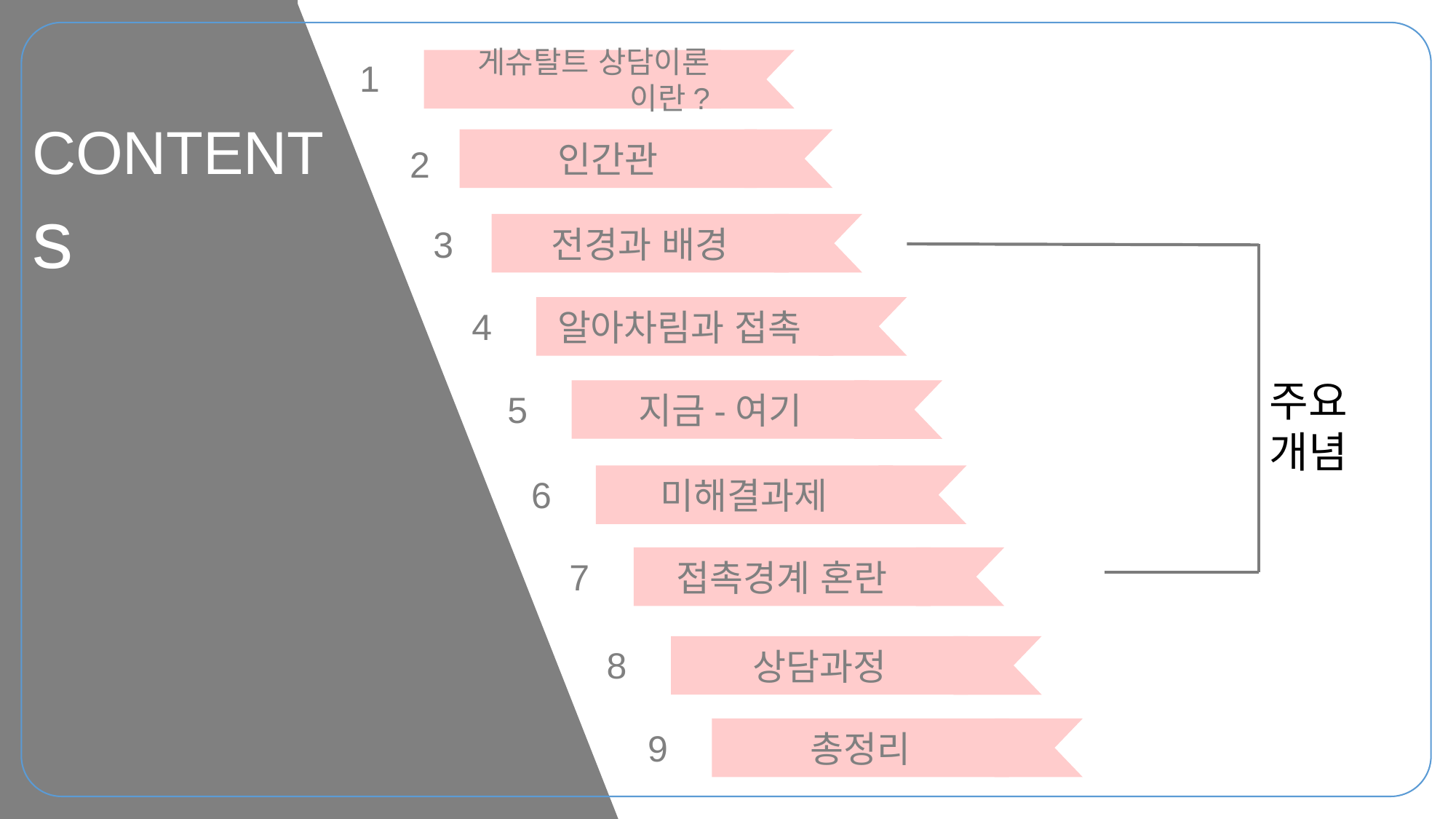

게슈탈트 상담이론 이란?

1
CONTENTs
인간관

2
전경과 배경

3
주요 개념
알아차림과 접촉

4
지금-여기

5
미해결과제

6
접촉경계 혼란

7
상담과정

8
총정리

9